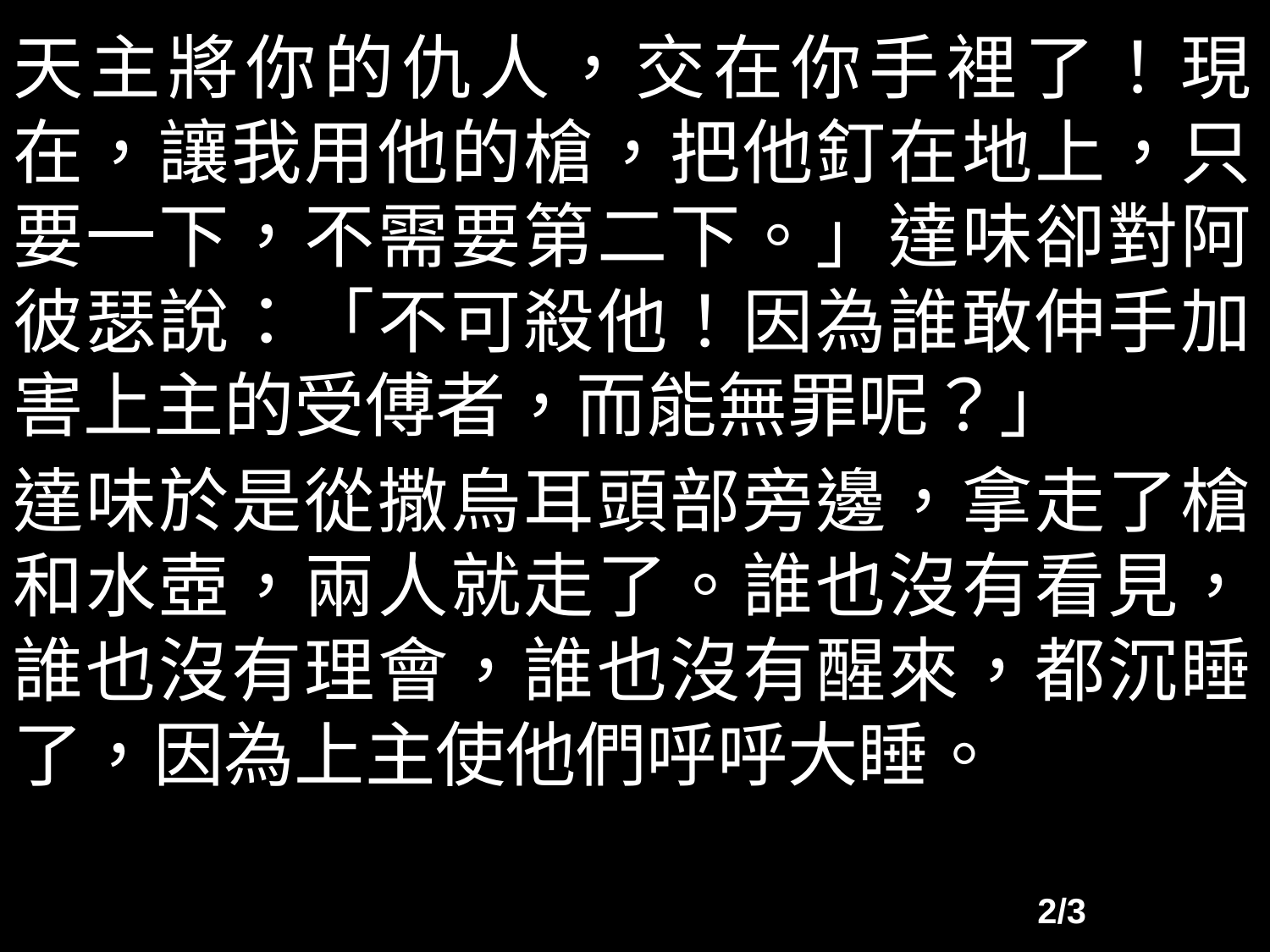

天主將你的仇人，交在你手裡了！現在，讓我用他的槍，把他釘在地上，只要一下，不需要第二下。」達味卻對阿彼瑟說：「不可殺他！因為誰敢伸手加害上主的受傅者，而能無罪呢？」
達味於是從撒烏耳頭部旁邊，拿走了槍和水壺，兩人就走了。誰也沒有看見，誰也沒有理會，誰也沒有醒來，都沉睡了，因為上主使他們呼呼大睡。
2/3